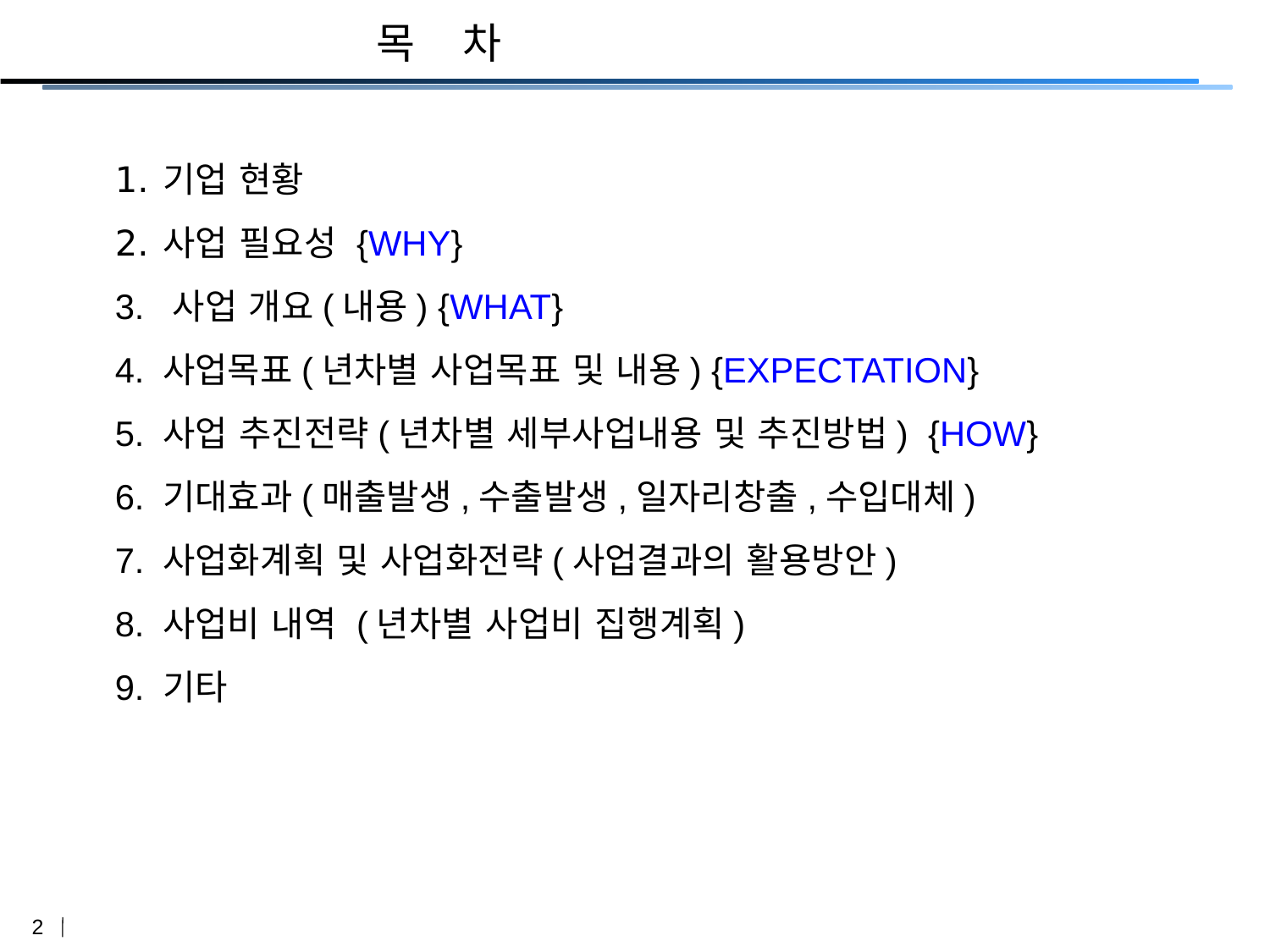

목    차
기업 현황
사업 필요성 {WHY}
3.  사업 개요(내용) {WHAT}
4. 사업목표(년차별 사업목표 및 내용) {EXPECTATION}
5. 사업 추진전략(년차별 세부사업내용 및 추진방법)  {HOW}
6. 기대효과(매출발생,수출발생,일자리창출,수입대체)
7. 사업화계획 및 사업화전략(사업결과의 활용방안)
8. 사업비 내역 (년차별 사업비 집행계획)
9. 기타